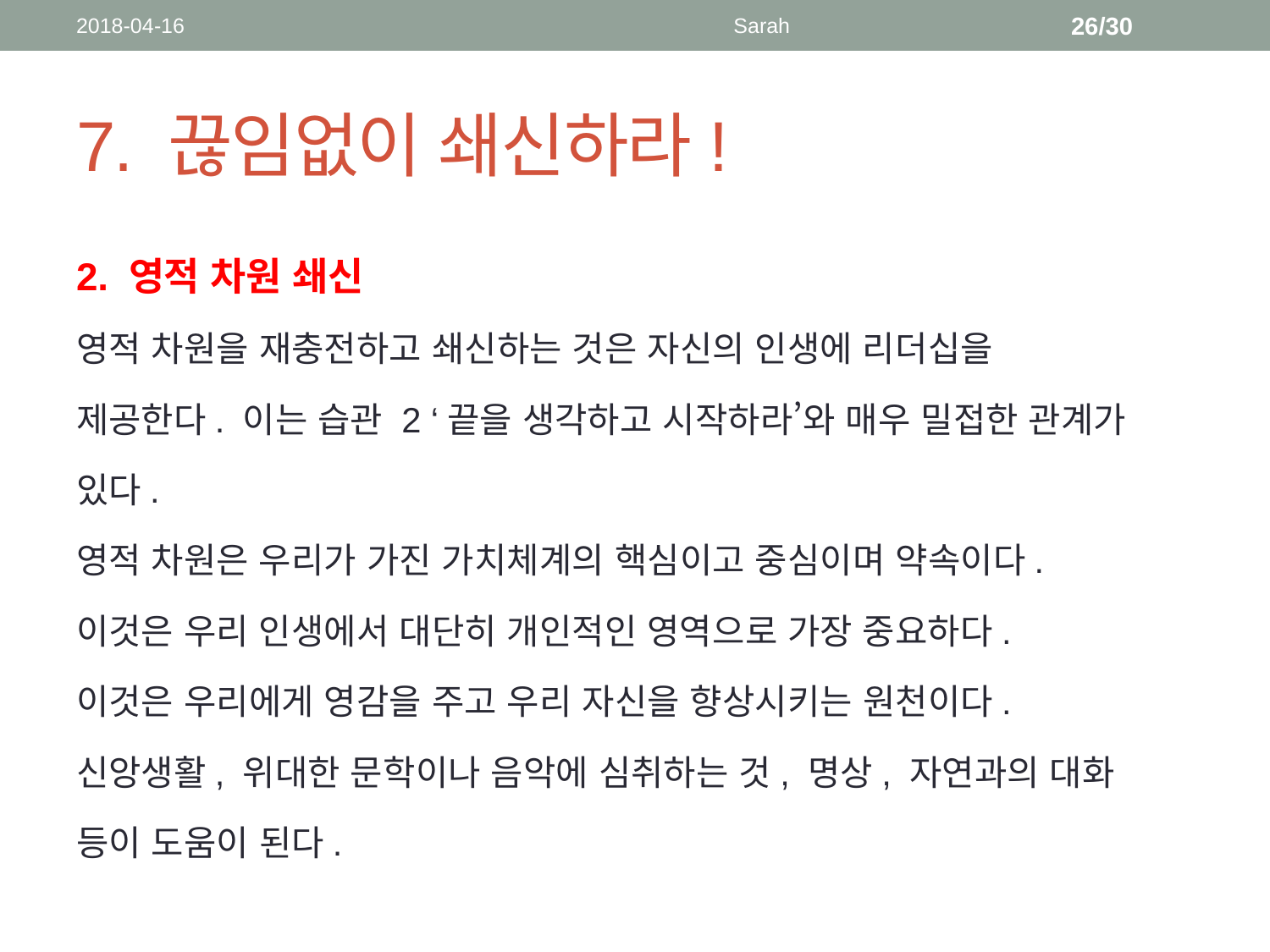

2018-04-16
Sarah
26/30
# 7. 끊임없이 쇄신하라!
2. 영적 차원 쇄신
영적 차원을 재충전하고 쇄신하는 것은 자신의 인생에 리더십을
제공한다. 이는 습관 2 ‘끝을 생각하고 시작하라’와 매우 밀접한 관계가
있다.
영적 차원은 우리가 가진 가치체계의 핵심이고 중심이며 약속이다.
이것은 우리 인생에서 대단히 개인적인 영역으로 가장 중요하다.
이것은 우리에게 영감을 주고 우리 자신을 향상시키는 원천이다.
신앙생활, 위대한 문학이나 음악에 심취하는 것, 명상, 자연과의 대화
등이 도움이 된다.